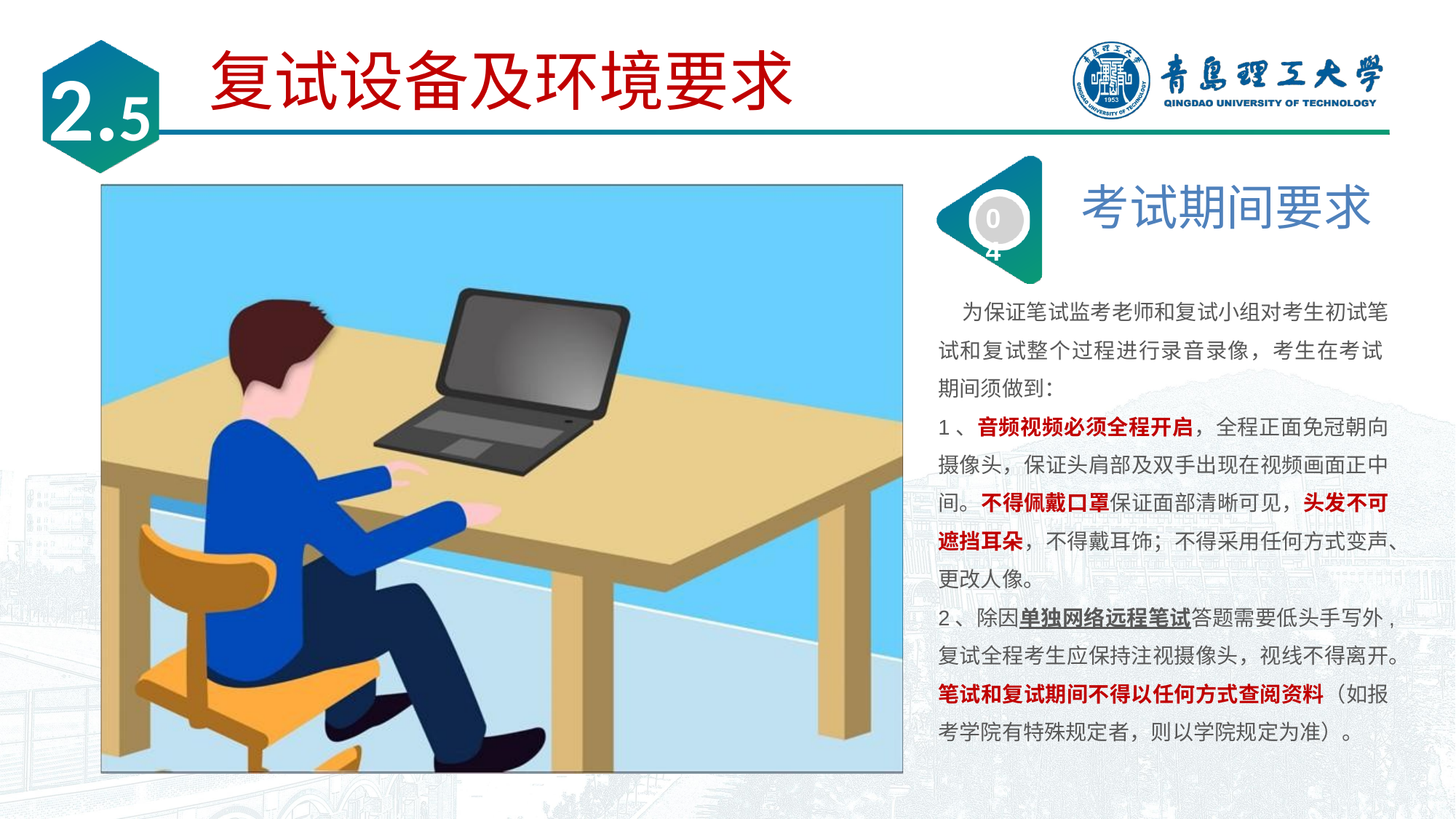

# 复试设备及环境要求
2.5

考试期间要求

04
    为保证笔试监考老师和复试小组对考生初试笔试和复试整个过程进行录音录像，考生在考试  期间须做到：
1、音频视频必须全程开启，全程正面免冠朝向摄像头，保证头肩部及双手出现在视频画面正中间。不得佩戴口罩保证面部清晰可见，头发不可遮挡耳朵，不得戴耳饰；不得采用任何方式变声、更改人像。
2、除因单独网络远程笔试答题需要低头手写外,复试全程考生应保持注视摄像头，视线不得离开。笔试和复试期间不得以任何方式查阅资料（如报考学院有特殊规定者，则以学院规定为准）。